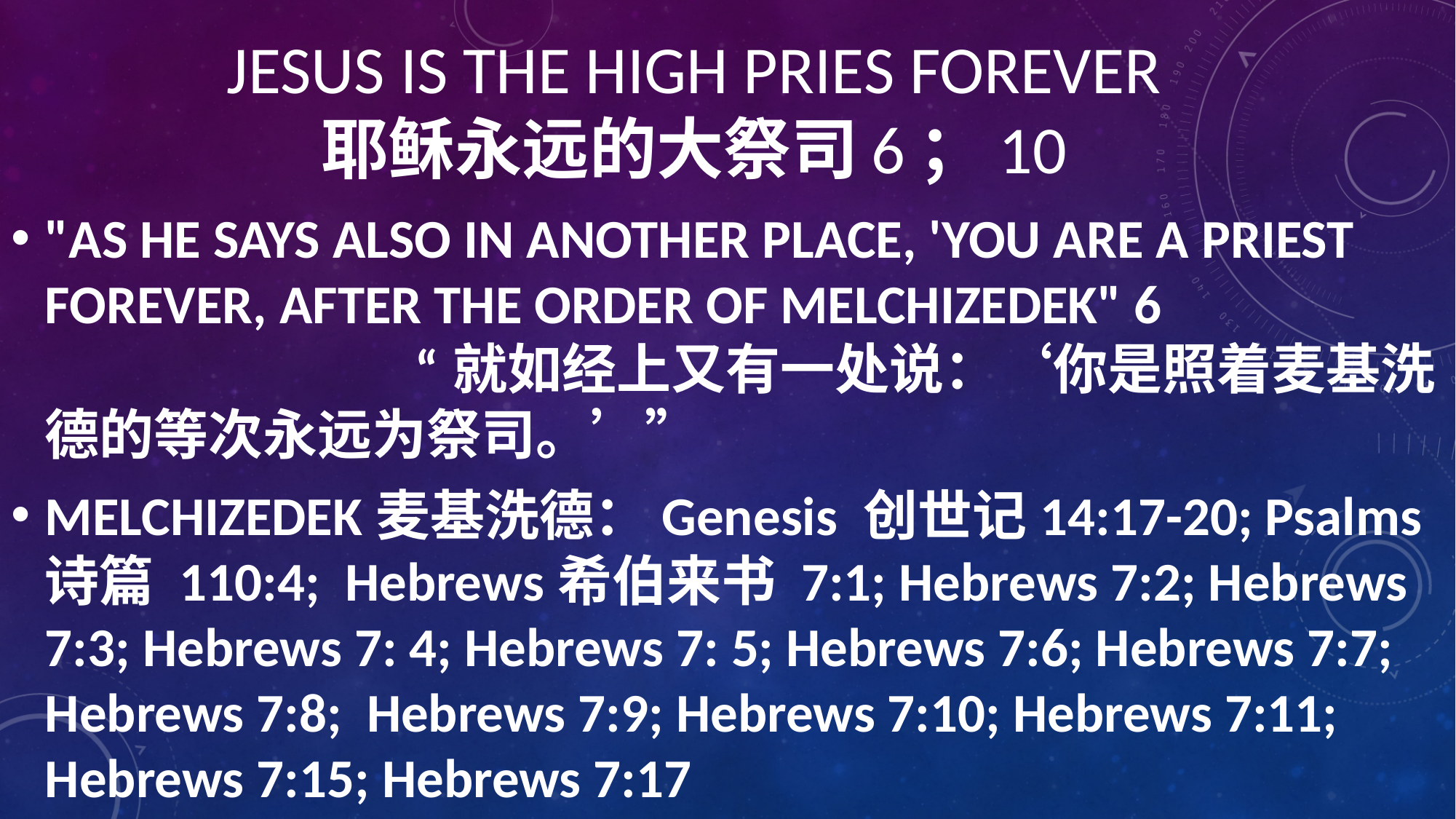

# JESUS IS THE HIGH PRIES FOREVER 耶稣永远的大祭司6；10
"AS HE SAYS ALSO IN ANOTHER PLACE, 'YOU ARE A PRIEST FOREVER, AFTER THE ORDER OF MELCHIZEDEK" 6                                                     “就如经上又有一处说：‘你是照着麦基洗德的等次永远为祭司。’”
MELCHIZEDEK麦基洗德：Genesis 创世记14:17-20; Psalms诗篇 110:4;  Hebrews希伯来书 7:1; Hebrews 7:2; Hebrews 7:3; Hebrews 7: 4; Hebrews 7: 5; Hebrews 7:6; Hebrews 7:7; Hebrews 7:8;  Hebrews 7:9; Hebrews 7:10; Hebrews 7:11; Hebrews 7:15; Hebrews 7:17